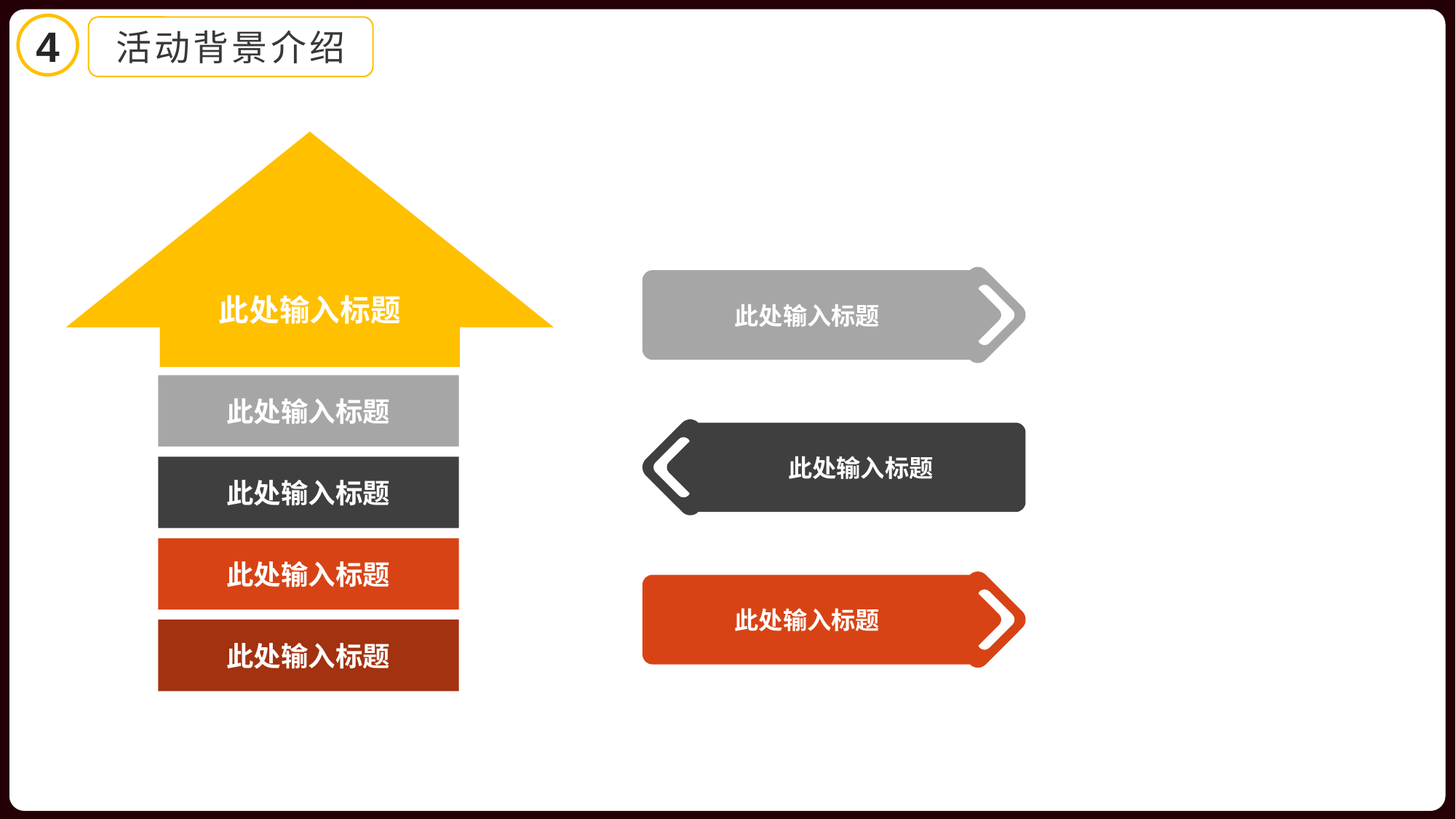

4
活动背景介绍
此处输入标题
此处输入标题
此处输入标题
此处输入标题
此处输入标题
此处输入标题
此处输入标题
此处输入标题